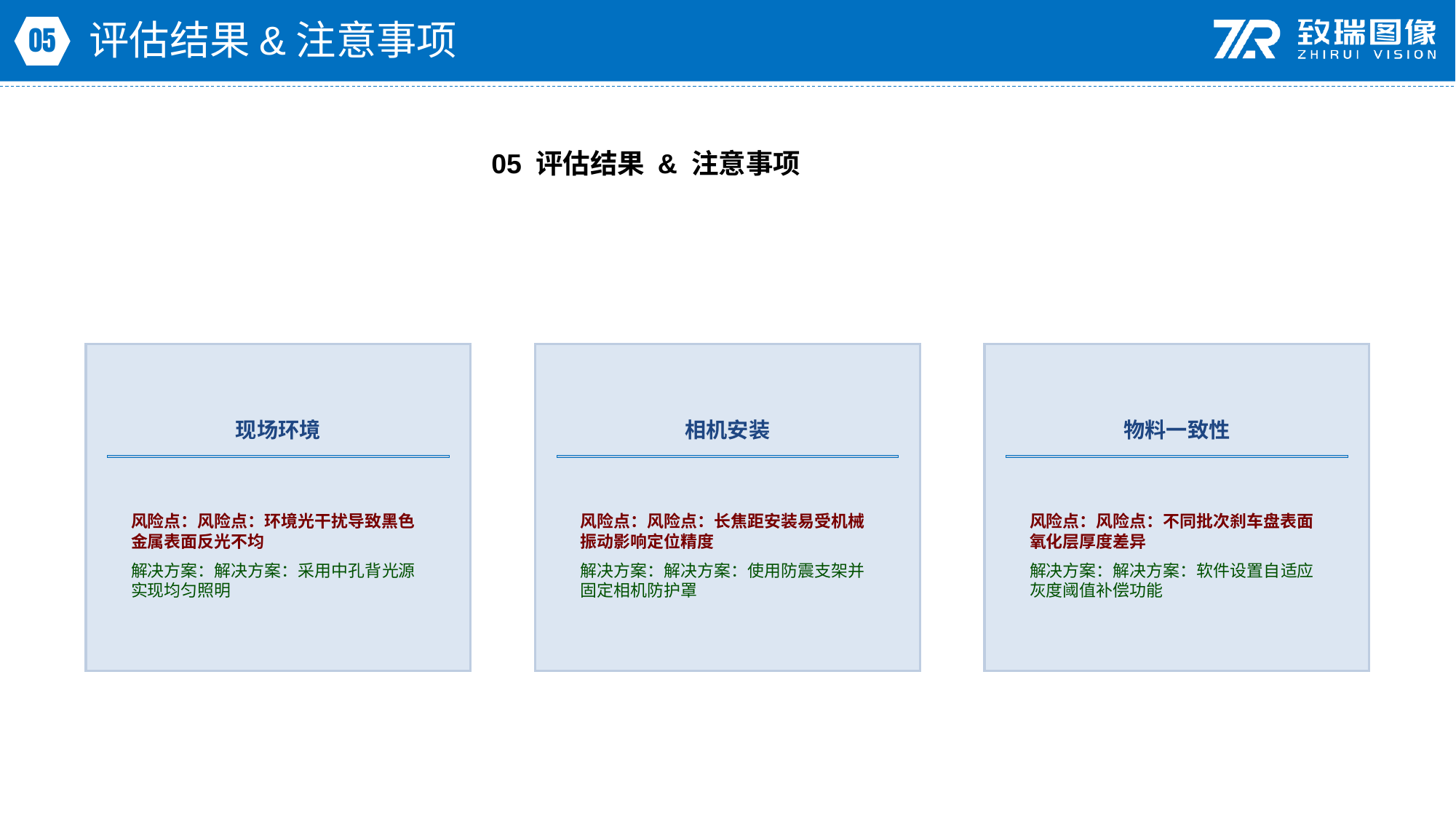

评估结果&注意事项
05

05 评估结果 & 注意事项

现场环境

相机安装

物料一致性

风险点：风险点：环境光干扰导致黑色金属表面反光不均
解决方案：解决方案：采用中孔背光源实现均匀照明

风险点：风险点：长焦距安装易受机械振动影响定位精度
解决方案：解决方案：使用防震支架并固定相机防护罩

风险点：风险点：不同批次刹车盘表面氧化层厚度差异
解决方案：解决方案：软件设置自适应灰度阈值补偿功能